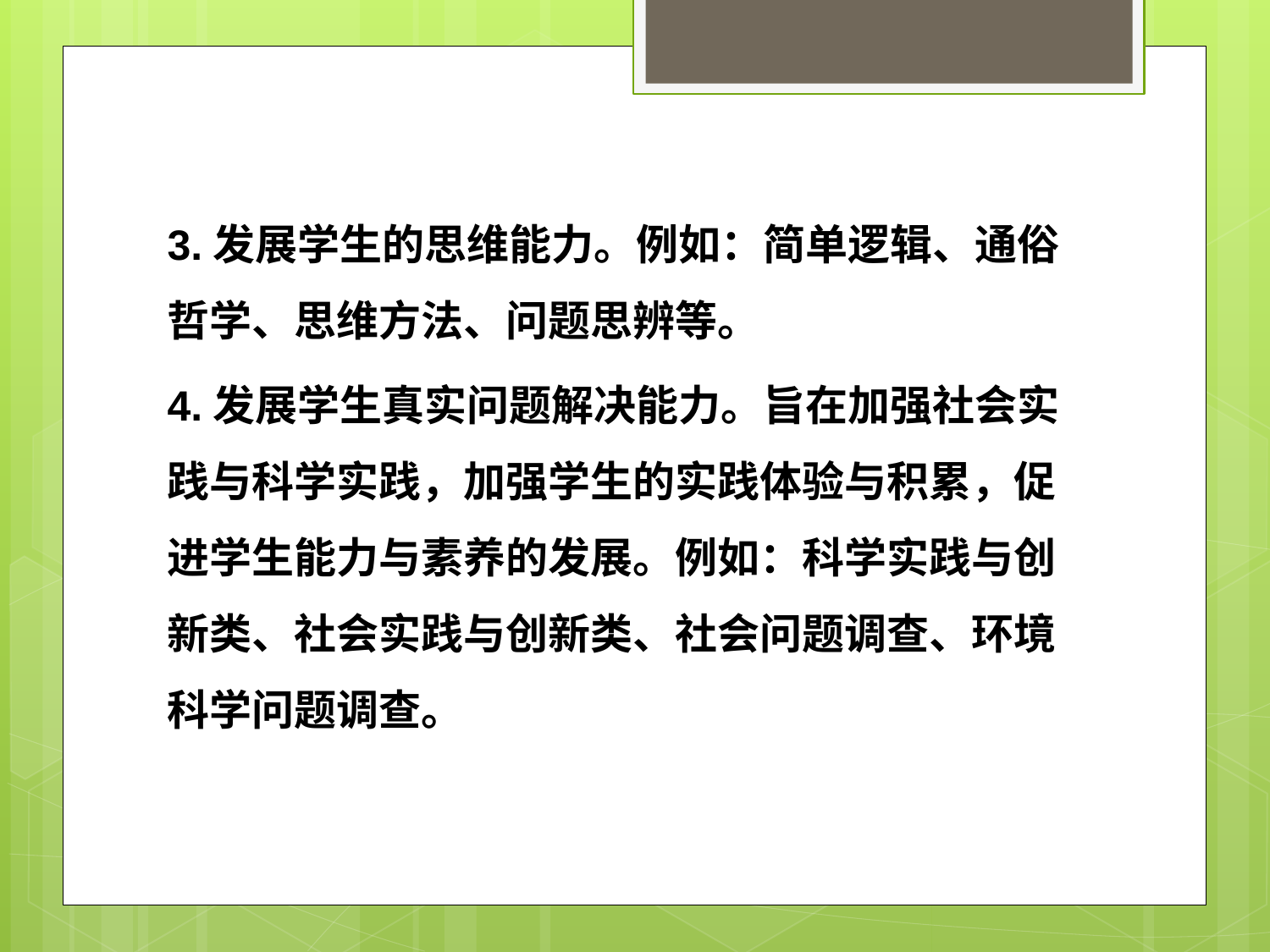

3.发展学生的思维能力。例如：简单逻辑、通俗哲学、思维方法、问题思辨等。
4.发展学生真实问题解决能力。旨在加强社会实践与科学实践，加强学生的实践体验与积累，促进学生能力与素养的发展。例如：科学实践与创新类、社会实践与创新类、社会问题调查、环境科学问题调查。